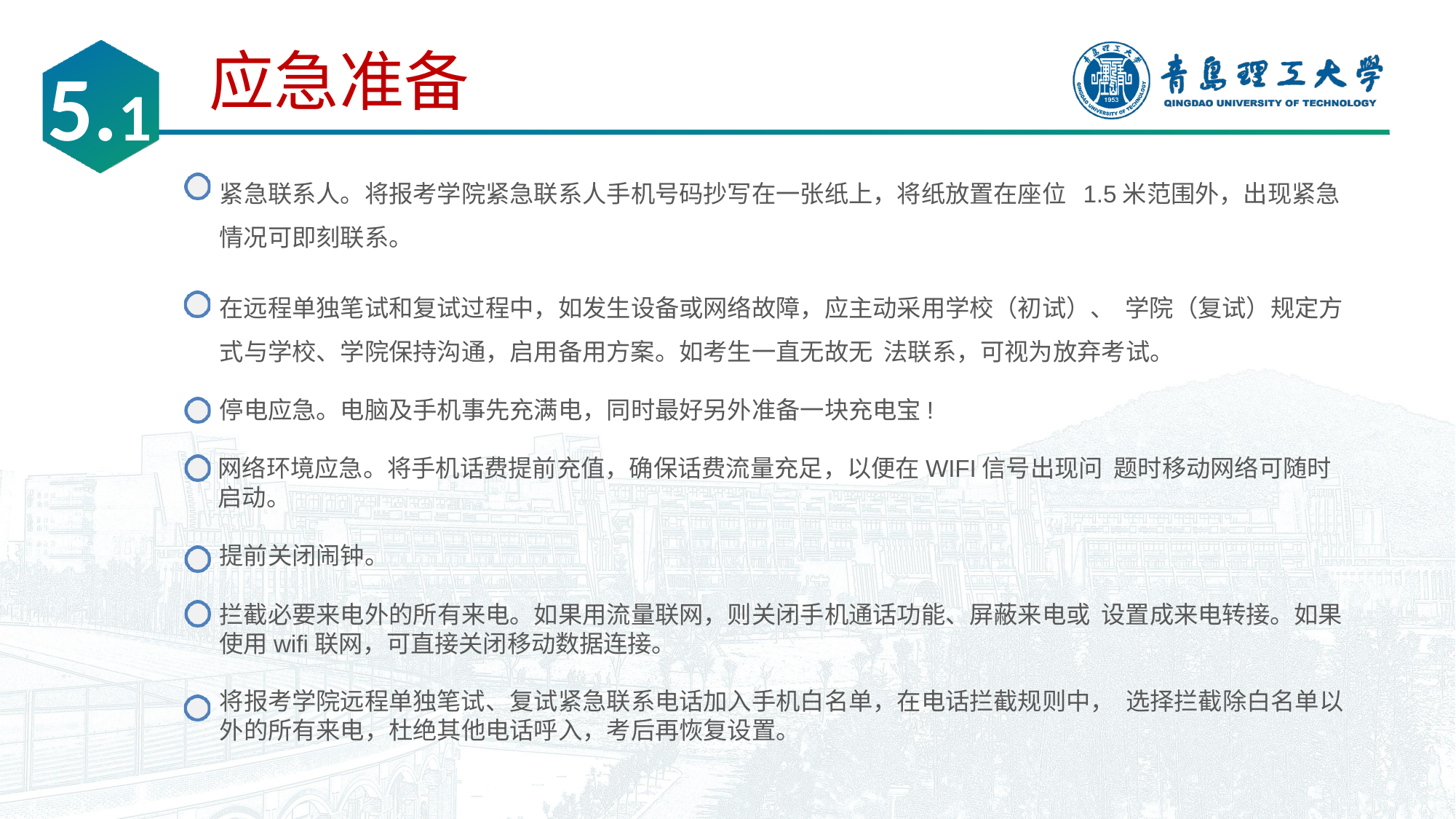

# 应急准备
5.1

紧急联系人。将报考学院紧急联系人手机号码抄写在一张纸上，将纸放置在座位  1.5米范围外，出现紧急情况可即刻联系。
在远程单独笔试和复试过程中，如发生设备或网络故障，应主动采用学校（初试）、  学院（复试）规定方式与学校、学院保持沟通，启用备用方案。如考生一直无故无  法联系，可视为放弃考试。

停电应急。电脑及手机事先充满电，同时最好另外准备一块充电宝!

网络环境应急。将手机话费提前充值，确保话费流量充足，以便在WIFI信号出现问  题时移动网络可随时启动。

提前关闭闹钟。

拦截必要来电外的所有来电。如果用流量联网，则关闭手机通话功能、屏蔽来电或  设置成来电转接。如果使用wifi联网，可直接关闭移动数据连接。

将报考学院远程单独笔试、复试紧急联系电话加入手机白名单，在电话拦截规则中，  选择拦截除白名单以外的所有来电，杜绝其他电话呼入，考后再恢复设置。